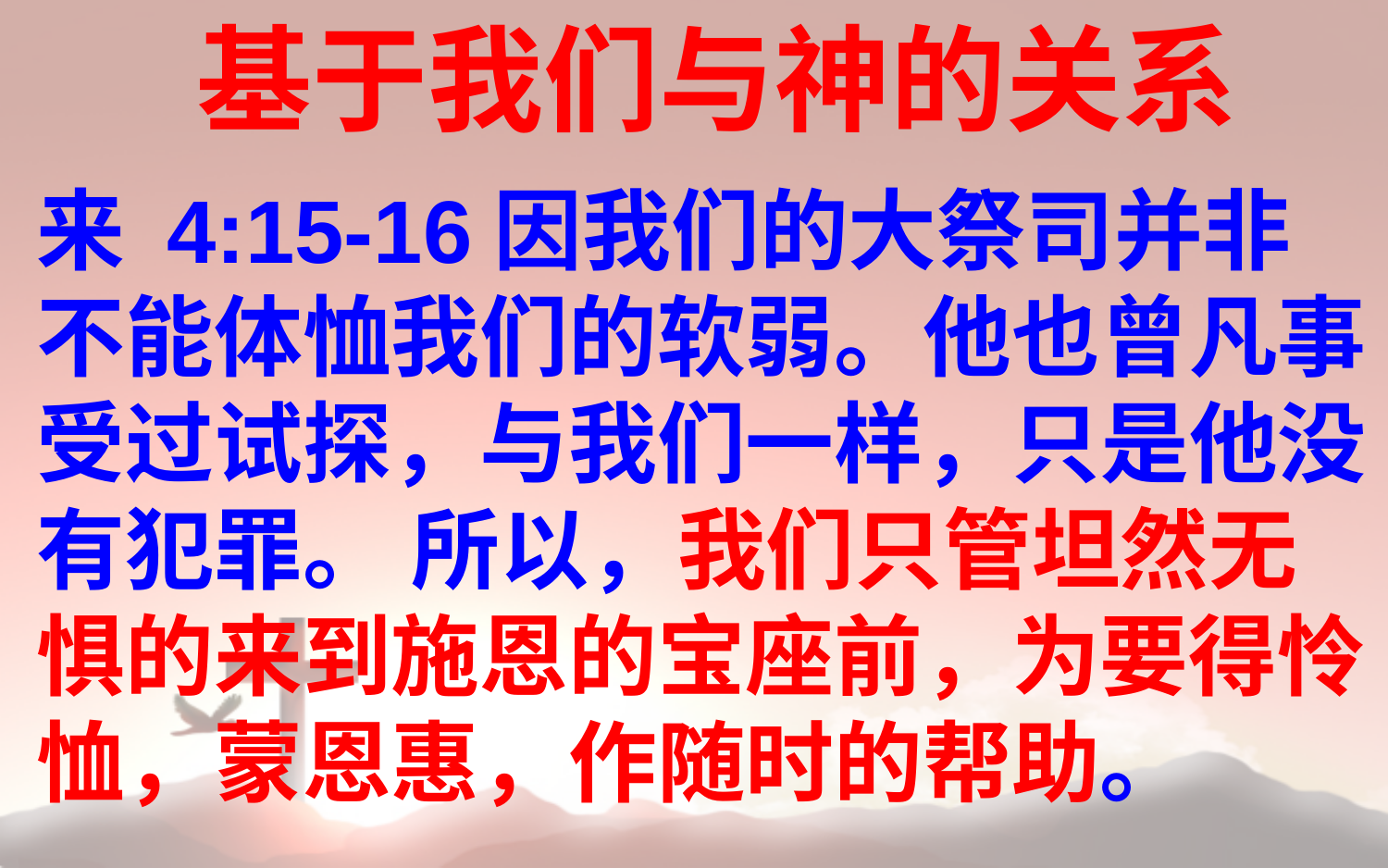

基于我们与神的关系
来 4:15-16因我们的大祭司并非不能体恤我们的软弱。他也曾凡事受过试探，与我们一样，只是他没有犯罪。 所以，我们只管坦然无惧的来到施恩的宝座前，为要得怜恤，蒙恩惠，作随时的帮助。